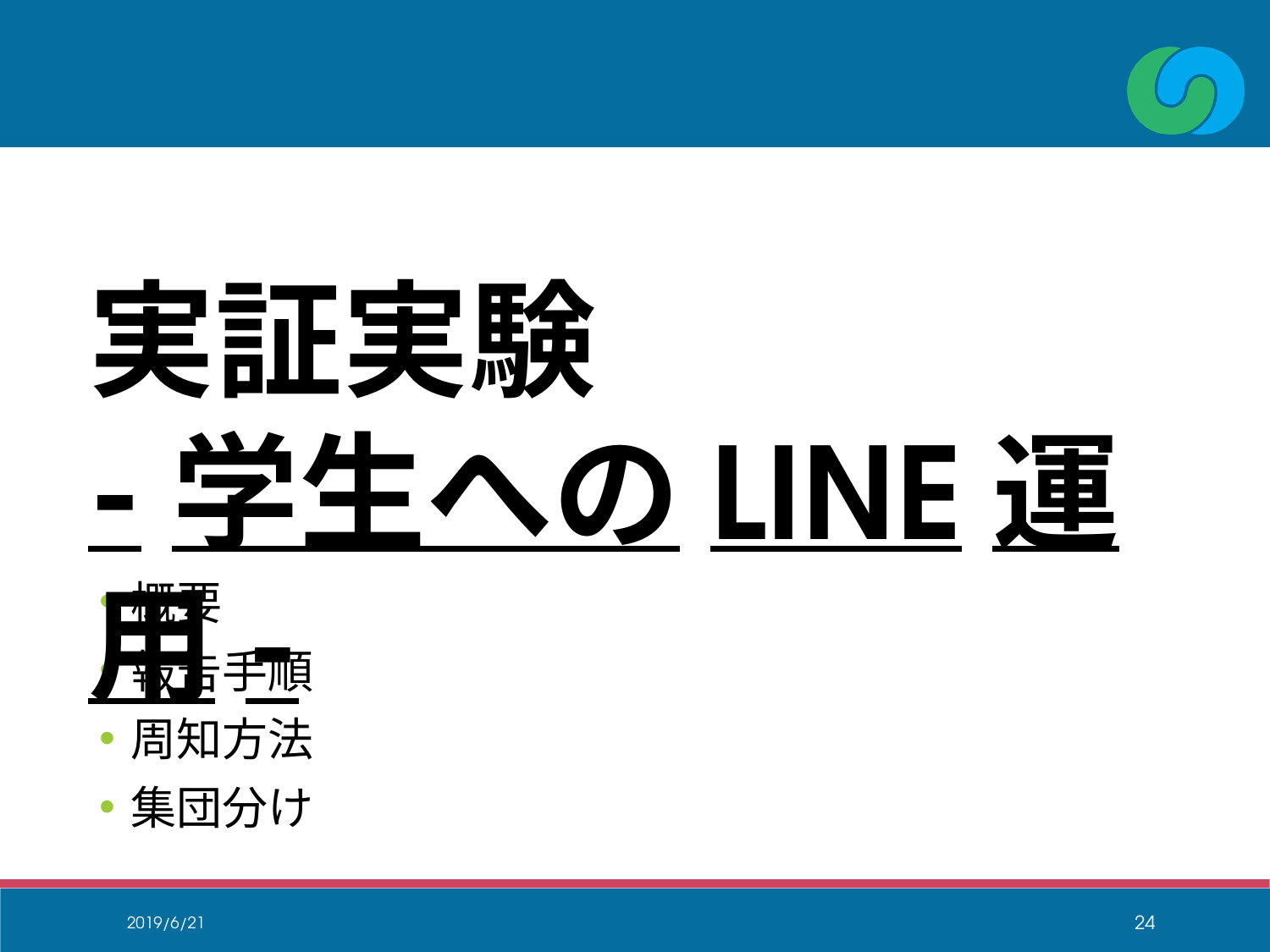

実証実験
-学生へのLINE運用-
概要
報告手順
周知方法
集団分け

2019/6/21
24